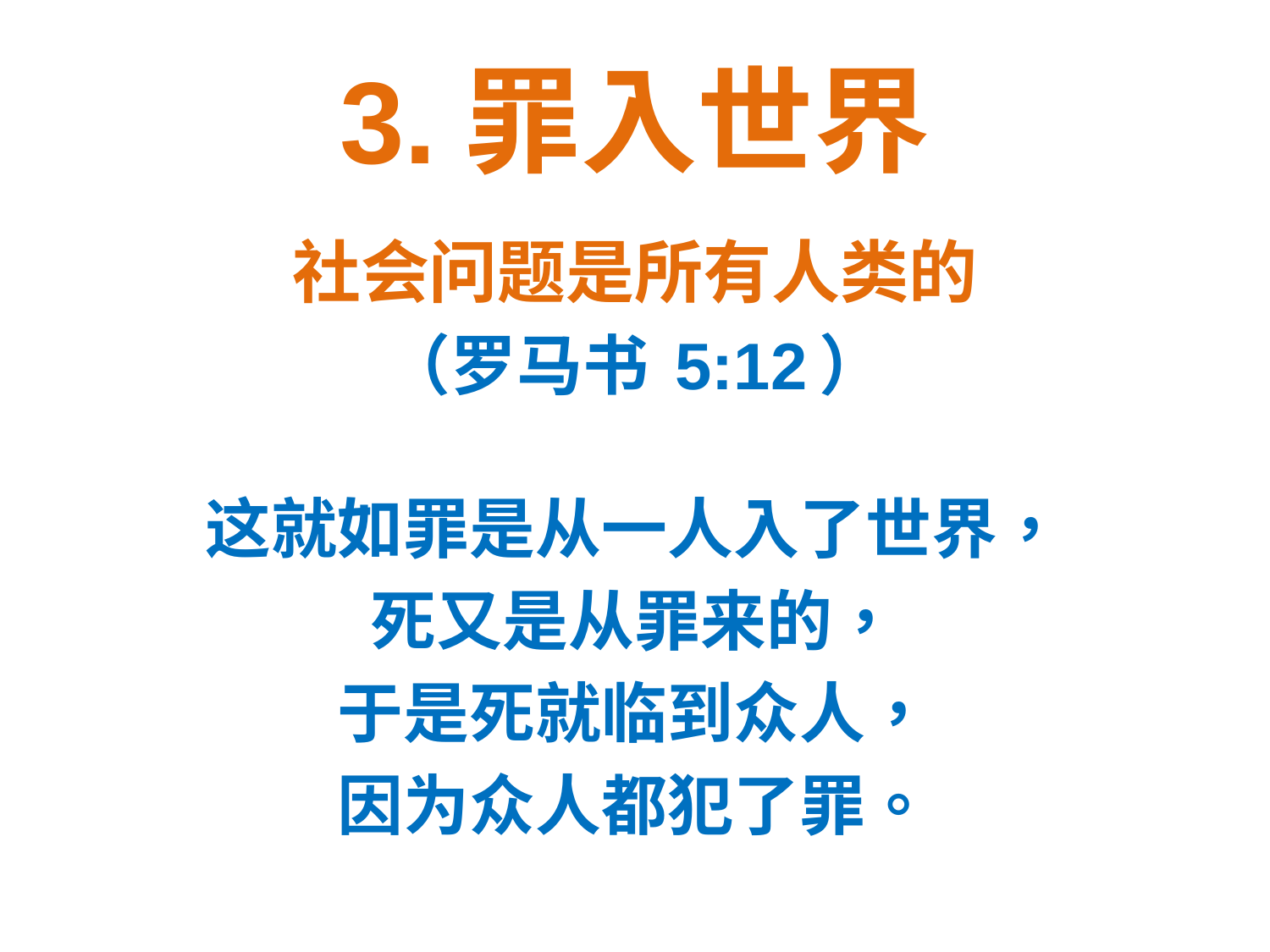

# 3.罪入世界
社会问题是所有人类的
（罗马书 5:12）

这就如罪是从一人入了世界，
死又是从罪来的，
于是死就临到众人，
因为众人都犯了罪。